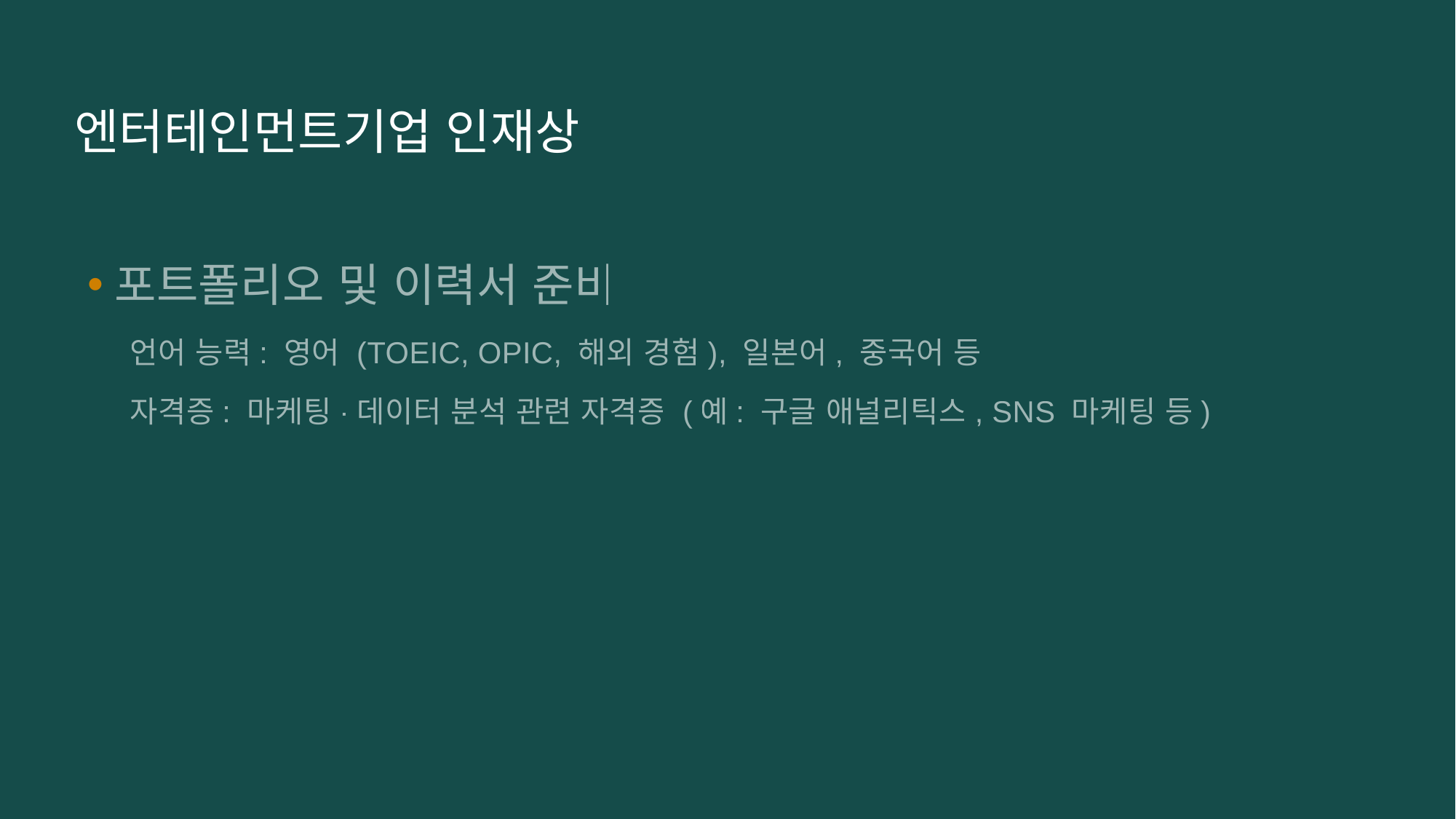

# 엔터테인먼트기업 인재상
포트폴리오 및 이력서 준비
    언어 능력: 영어 (TOEIC, OPIC, 해외 경험), 일본어, 중국어 등
    자격증: 마케팅·데이터 분석 관련 자격증 (예: 구글 애널리틱스, SNS 마케팅 등)